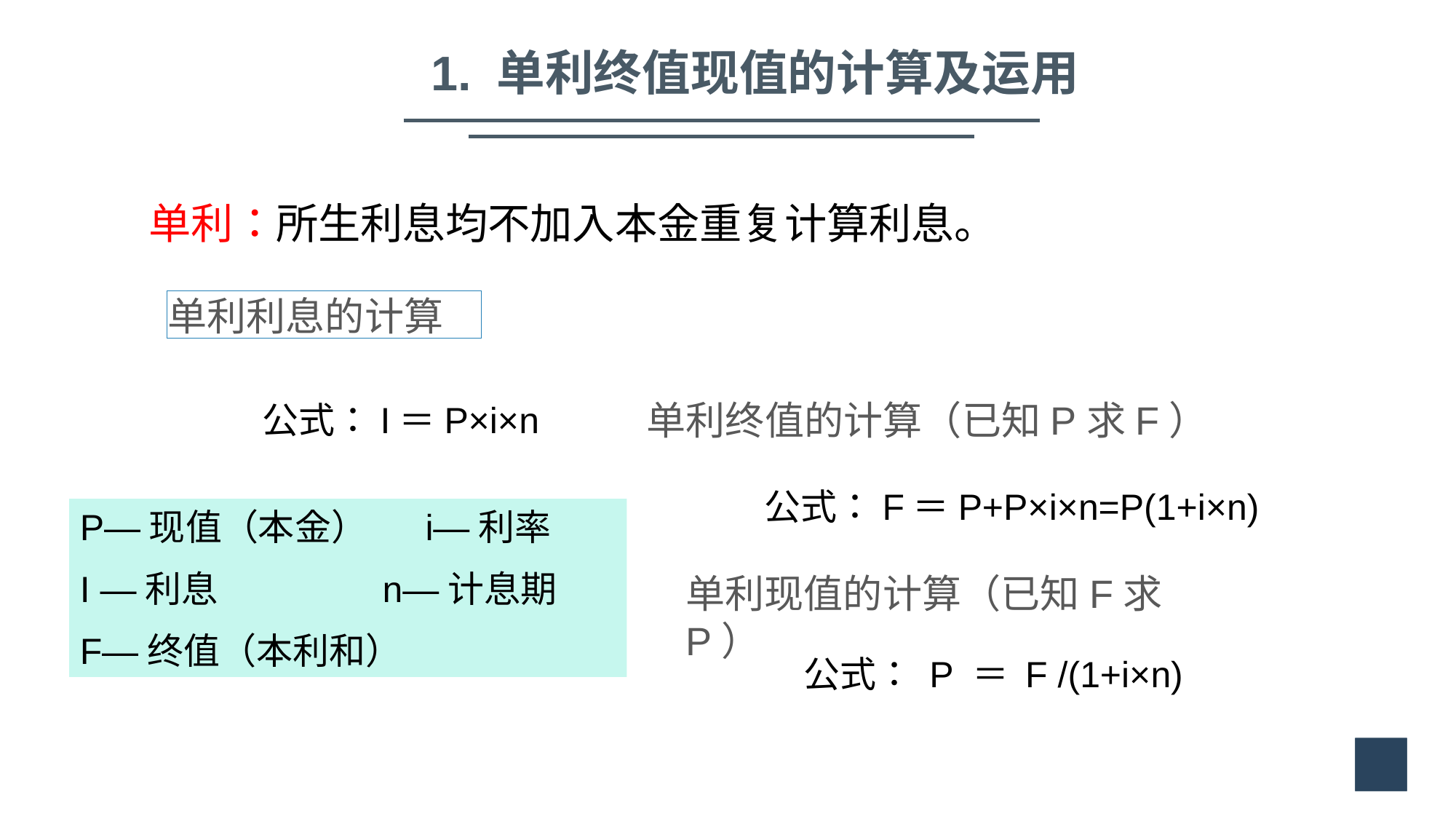

1. 单利终值现值的计算及运用
   单利：所生利息均不加入本金重复计算利息。
单利利息的计算
 公式：I＝P×i×n
单利终值的计算（已知P求F）
公式：F＝P+P×i×n=P(1+i×n)
P—现值（本金）      i—利率
I —利息                   n—计息期
F—终值（本利和）
单利现值的计算（已知F求P）
公式： P ＝ F /(1+i×n)
16